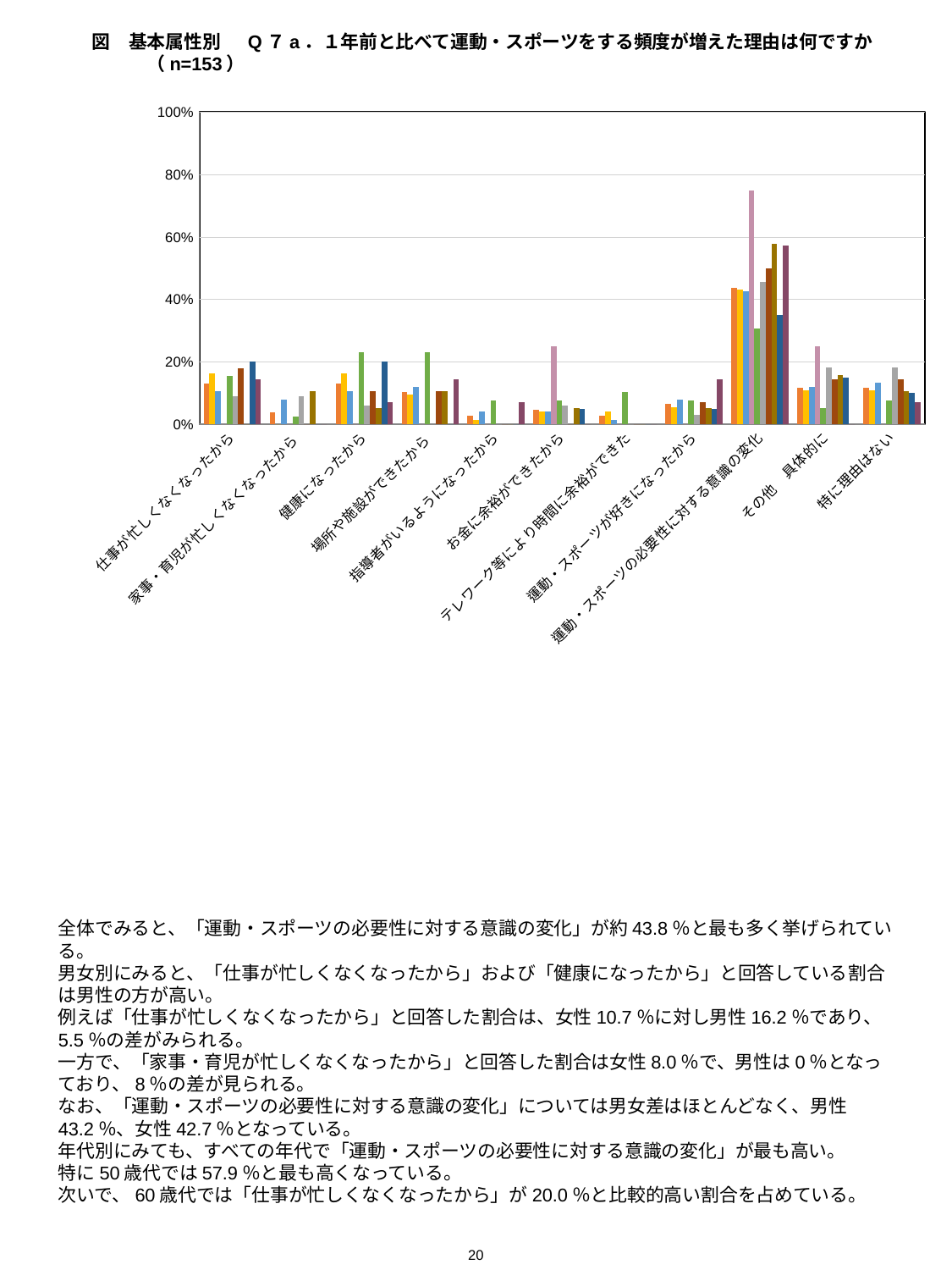

図　基本属性別　 Q７a．１年前と比べて運動・スポーツをする頻度が増えた理由は何ですか（n=153）

### Chart

| Category | 全体(n=153) | 男性(n=74) | 女性(n=75) | 回答しない(n=4) | 18歳 - 20代(n=39) | 30代(n=33) | 40代(n=28) | 50代(n=19) | 60代(n=20) | 70代以上(n=14) |
|---|---|---|---|---|---|---|---|---|---|---|
| 仕事が忙しくなくなったから | 13.071895424836601 | 16.216216216216214 | 10.666666666666666 | 0.0 | 15.384615384615383 | 9.090909090909092 | 17.857142857142858 | 0.0 | 20.0 | 14.285714285714285 |
| 家事・育児が忙しくなくなったから  | 3.9215686274509802 | 0.0 | 8.0 | 0.0 | 2.564102564102564 | 9.090909090909092 | 0.0 | 10.526315789473683 | 0.0 | 0.0 |
| 健康になったから | 13.071895424836601 | 16.216216216216214 | 10.666666666666666 | 0.0 | 23.076923076923077 | 6.0606060606060606 | 10.714285714285715 | 5.2631578947368425 | 20.0 | 7.142857142857143 |
| 場所や施設ができたから  | 10.457516339869281 | 9.45945945945946 | 12.0 | 0.0 | 23.076923076923077 | 0.0 | 10.714285714285715 | 10.526315789473683 | 0.0 | 14.285714285714285 |
| 指導者がいるようになったから | 2.6143790849673203 | 1.3513513513513513 | 4.0 | 0.0 | 7.6923076923076925 | 0.0 | 0.0 | 0.0 | 0.0 | 7.142857142857143 |
| お金に余裕ができたから | 4.57516339869281 | 4.054054054054054 | 4.0 | 25.0 | 7.6923076923076925 | 6.0606060606060606 | 0.0 | 5.2631578947368425 | 5.0 | 0.0 |
| テレワーク等により時間に余裕ができた | 2.6143790849673203 | 4.054054054054054 | 1.3333333333333335 | 0.0 | 10.256410256410255 | 0.0 | 0.0 | 0.0 | 0.0 | 0.0 |
| 運動・スポーツが好きになったから | 6.535947712418301 | 5.405405405405405 | 8.0 | 0.0 | 7.6923076923076925 | 3.0303030303030303 | 7.142857142857143 | 5.2631578947368425 | 5.0 | 14.285714285714285 |
| 運動・スポーツの必要性に対する意識の変化 | 43.790849673202615 | 43.24324324324324 | 42.666666666666664 | 75.0 | 30.769230769230766 | 45.45454545454546 | 50.0 | 57.89473684210526 | 35.0 | 57.14285714285714 |
| その他　具体的に | 11.76470588235294 | 10.81081081081081 | 12.0 | 25.0 | 5.128205128205128 | 18.181818181818183 | 14.285714285714285 | 15.789473684210527 | 15.0 | 0.0 |
| 特に理由はない | 11.76470588235294 | 10.81081081081081 | 13.333333333333334 | 0.0 | 7.6923076923076925 | 18.181818181818183 | 14.285714285714285 | 10.526315789473683 | 10.0 | 7.142857142857143 |
全体でみると、「運動・スポーツの必要性に対する意識の変化」が約43.8％と最も多く挙げられている。
男女別にみると、「仕事が忙しくなくなったから」および「健康になったから」と回答している割合は男性の方が高い。
例えば「仕事が忙しくなくなったから」と回答した割合は、女性10.7％に対し男性16.2％であり、5.5％の差がみられる。
一方で、「家事・育児が忙しくなくなったから」と回答した割合は女性8.0％で、男性は0％となっており、8％の差が見られる。
なお、「運動・スポーツの必要性に対する意識の変化」については男女差はほとんどなく、男性43.2％、女性42.7％となっている。
年代別にみても、すべての年代で「運動・スポーツの必要性に対する意識の変化」が最も高い。
特に50歳代では57.9％と最も高くなっている。
次いで、60歳代では「仕事が忙しくなくなったから」が20.0％と比較的高い割合を占めている。
20